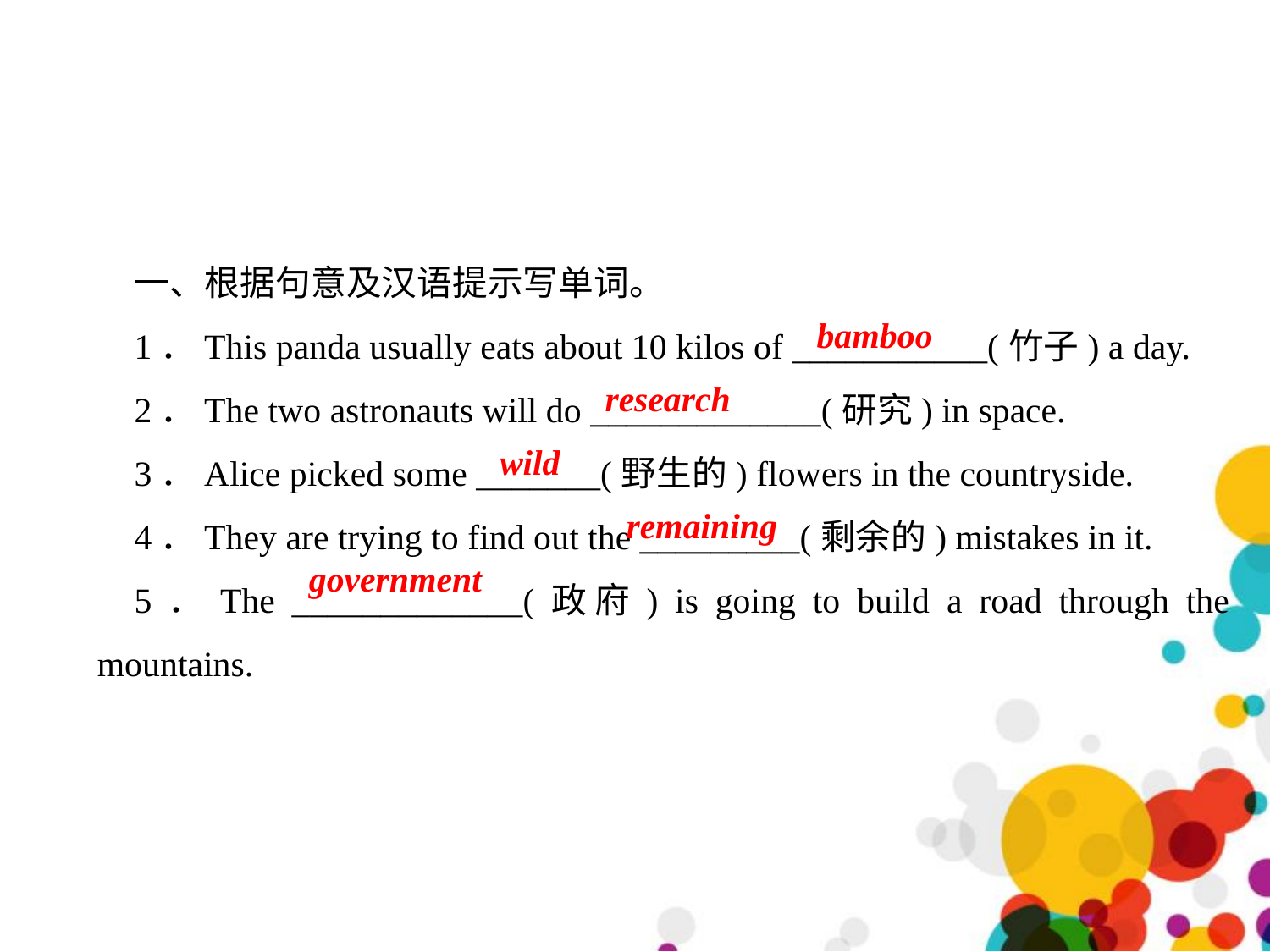

一、根据句意及汉语提示写单词。
1．This panda usually eats about 10 kilos of ___________(竹子) a day.
2．The two astronauts will do _____________(研究) in space.
3．Alice picked some _______(野生的) flowers in the countryside.
4．They are trying to find out the _________(剩余的) mistakes in it.
5．The _____________(政府) is going to build a road through the mountains.
bamboo
research
wild
remaining
government